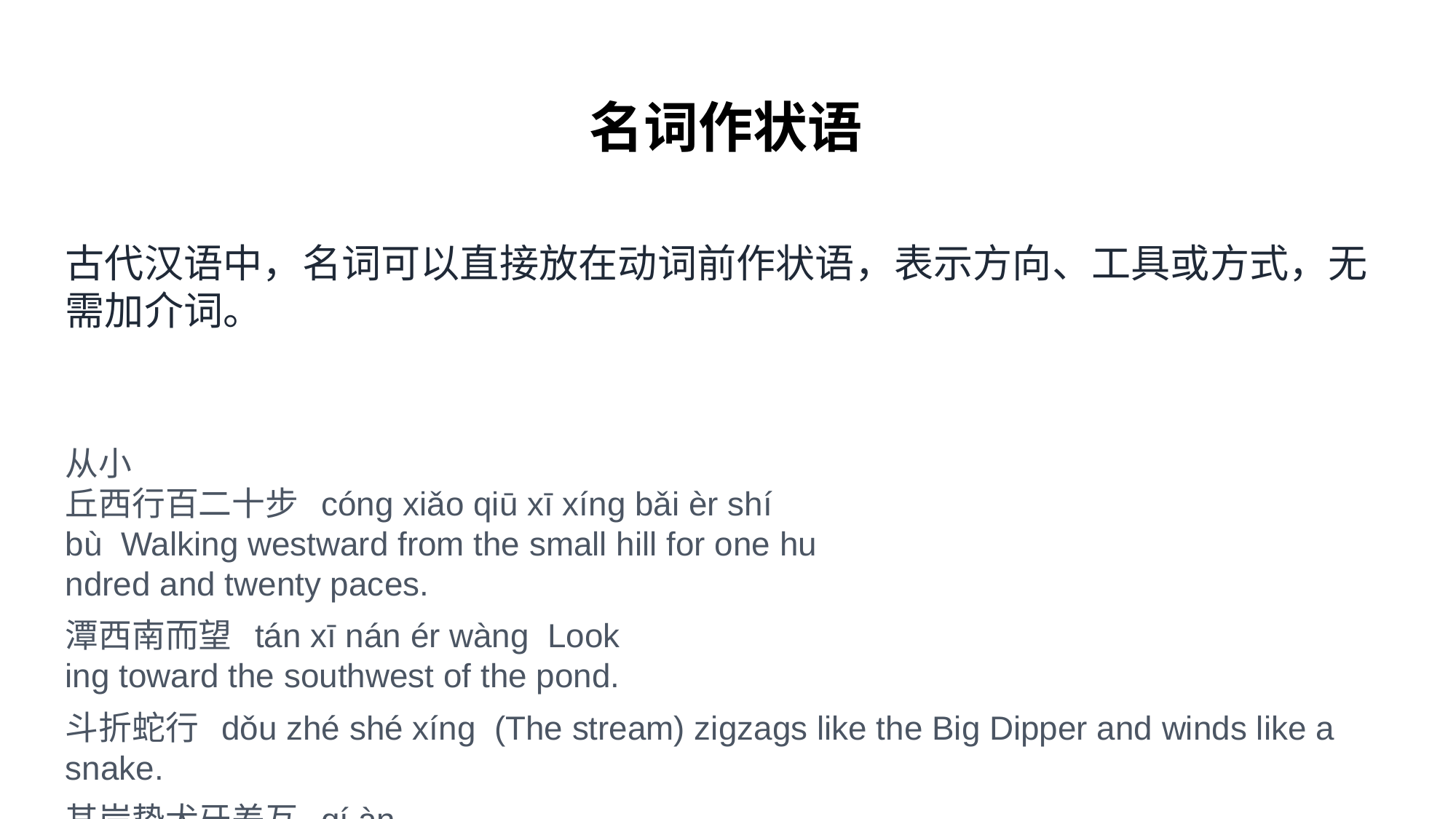

名词作状语
古代汉语中，名词可以直接放在动词前作状语，表示方向、工具或方式，无需加介词。
从小
丘西行百二十步  cóng xiǎo qiū xī xíng bǎi èr shí
bù  Walking westward from the small hill for one hu
ndred and twenty paces.
潭西南而望  tán xī nán ér wàng  Look
ing toward the southwest of the pond.
斗折蛇行  dǒu zhé shé xíng  (The stream) zigzags like the Big Dipper and winds like a snake.
其岸势犬牙差互  qí àn
shì quǎn yá cī hù  Its banks interlock like the
teeth of a dog.